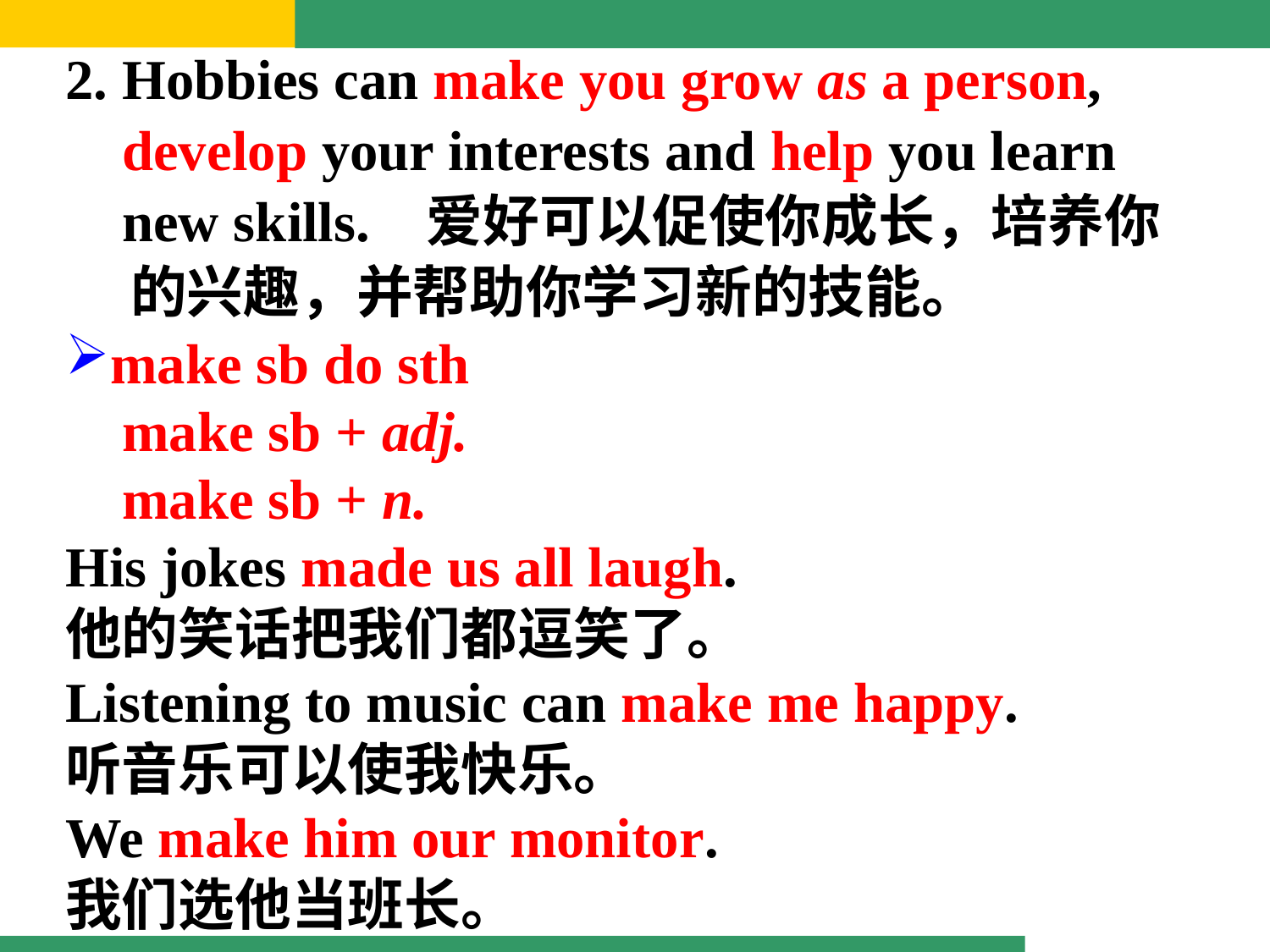

2. Hobbies can make you grow as a person,
    develop your interests and help you learn
    new skills.   爱好可以促使你成长，培养你
    的兴趣，并帮助你学习新的技能。
make sb do sth
    make sb + adj.
    make sb + n.
His jokes made us all laugh.
他的笑话把我们都逗笑了。
Listening to music can make me happy.
听音乐可以使我快乐。
We make him our monitor.
我们选他当班长。